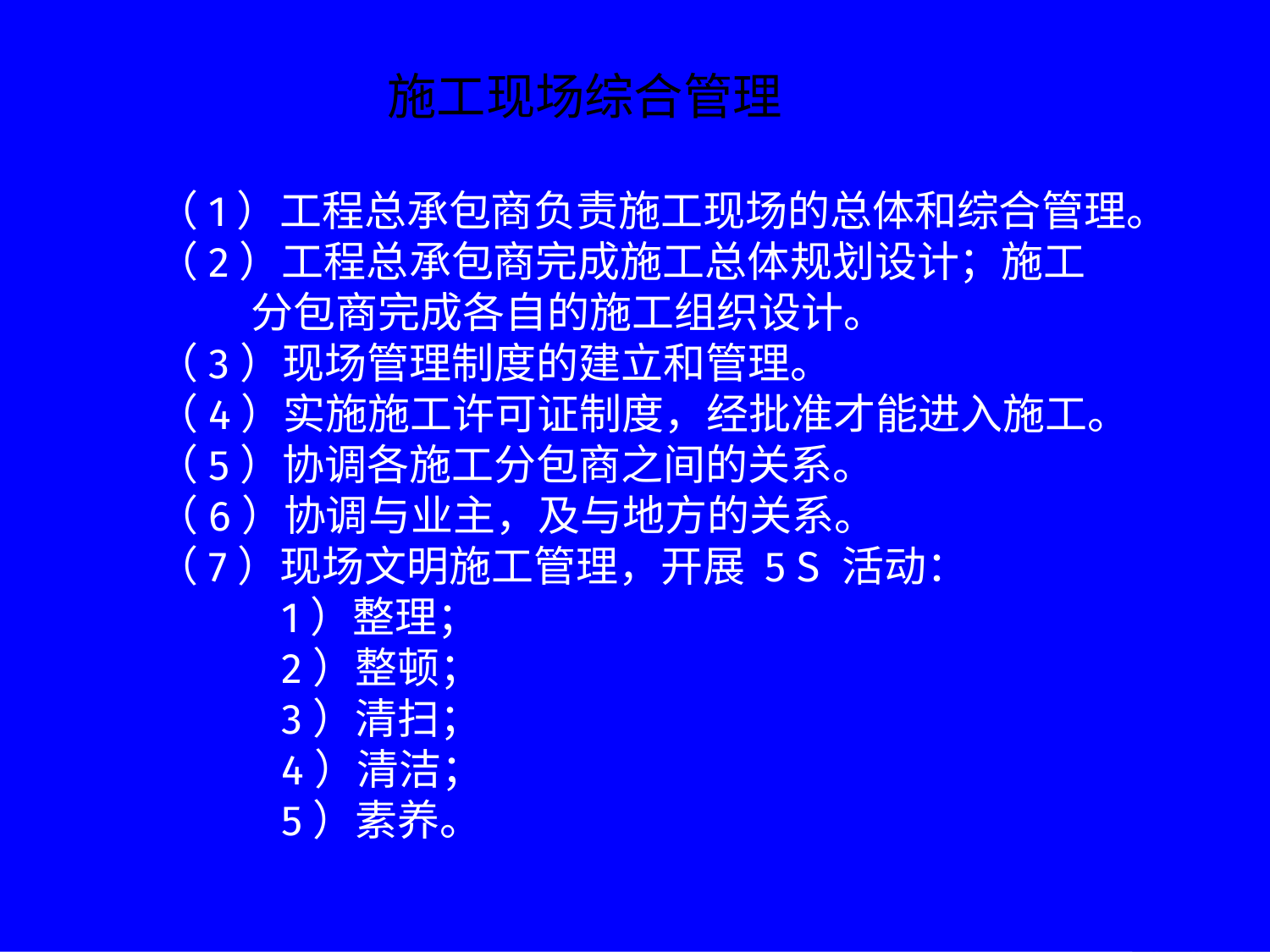

施工现场综合管理

              （1）工程总承包商负责施工现场的总体和综合管理。
              （2）工程总承包商完成施工总体规划设计；施工
                        分包商完成各自的施工组织设计。
              （3）现场管理制度的建立和管理。
              （4）实施施工许可证制度，经批准才能进入施工。
              （5）协调各施工分包商之间的关系。
              （6）协调与业主，及与地方的关系。
              （7）现场文明施工管理，开展 5 S 活动：
                        1）整理；
                        2）整顿；
                        3）清扫；
                        4）清洁；
                        5）素养。